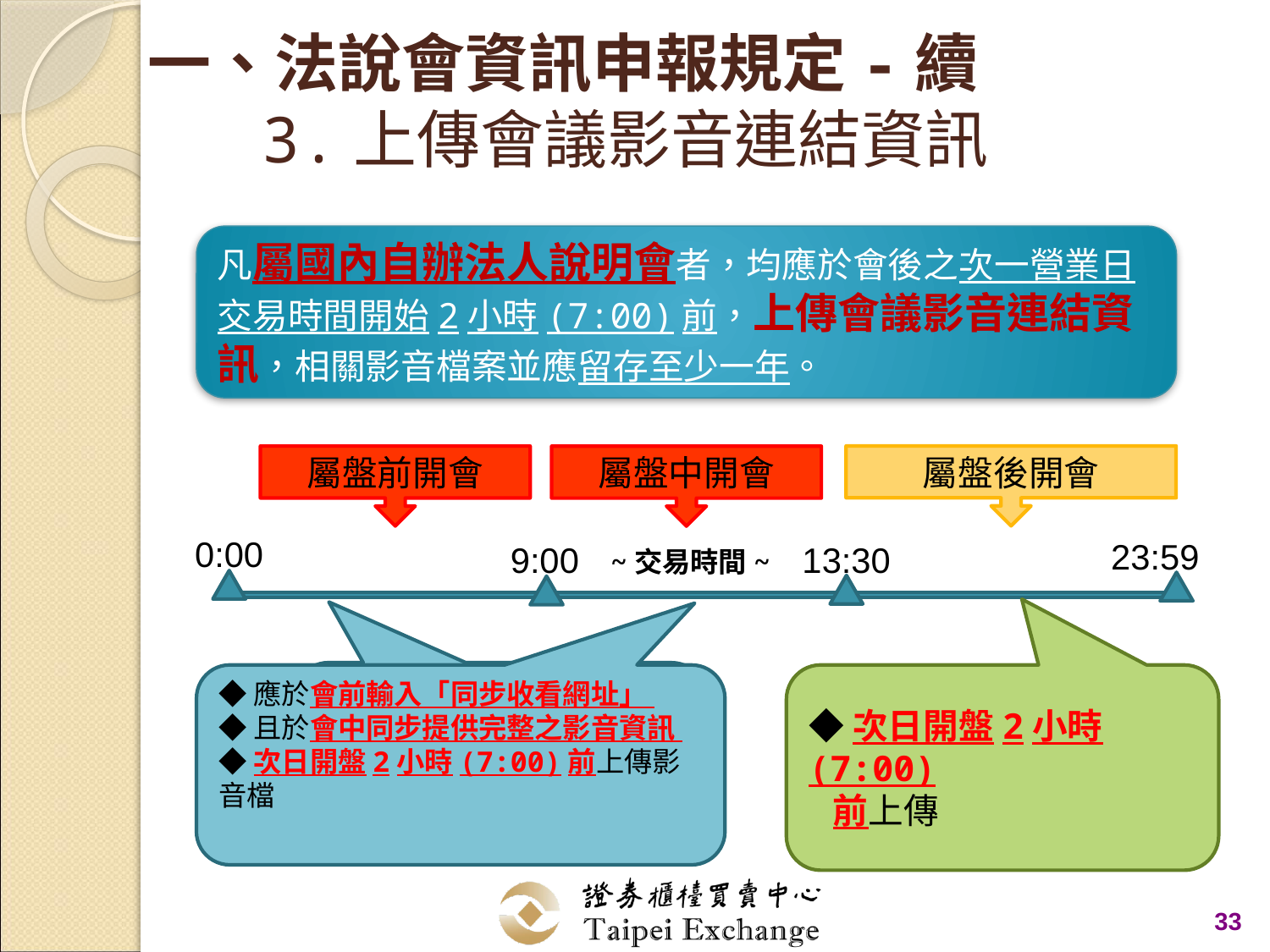

# 一、法說會資訊申報規定-續 3.上傳會議影音連結資訊
凡屬國內自辦法人說明會者，均應於會後之次一營業日交易時間開始2小時(7:00)前，上傳會議影音連結資訊，相關影音檔案並應留存至少一年。
屬盤後開會
屬盤前開會
屬盤中開會
0:00
23:59
9:00
13:30
~交易時間~

◆應於會前輸入「同步收看網址」
◆且於會中同步提供完整之影音資訊
◆次日開盤2小時(7:00)前上傳影音檔

◆次日開盤2小時(7:00)
  前上傳

33